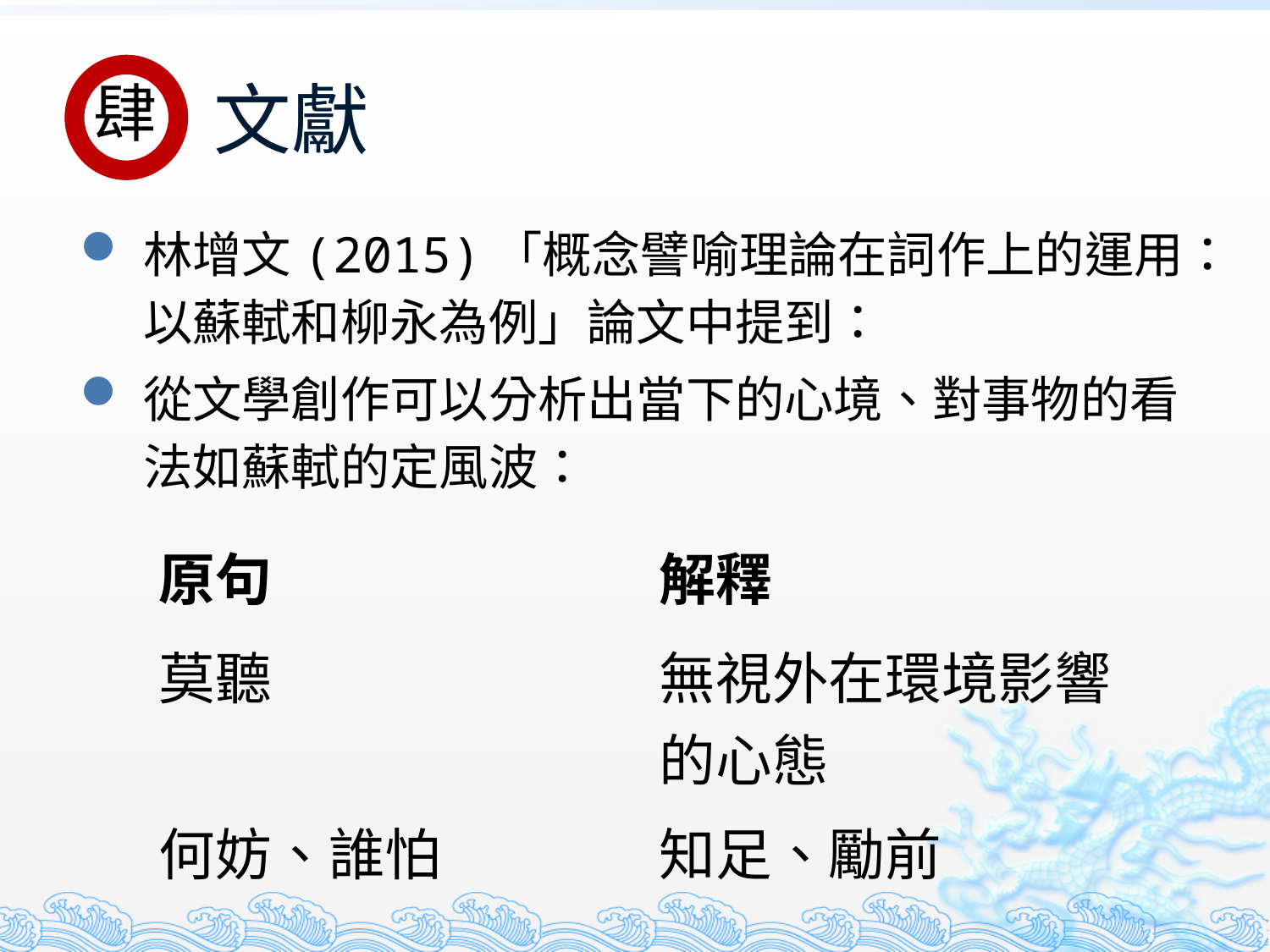

文獻

肆
林增文(2015)「概念譬喻理論在詞作上的運用：以蘇軾和柳永為例」論文中提到：
從文學創作可以分析出當下的心境、對事物的看法如蘇軾的定風波：
| 原句 | 解釋 |
| --- | --- |
| 莫聽 | 無視外在環境影響的心態 |
| 何妨、誰怕 | 知足、勵前 |